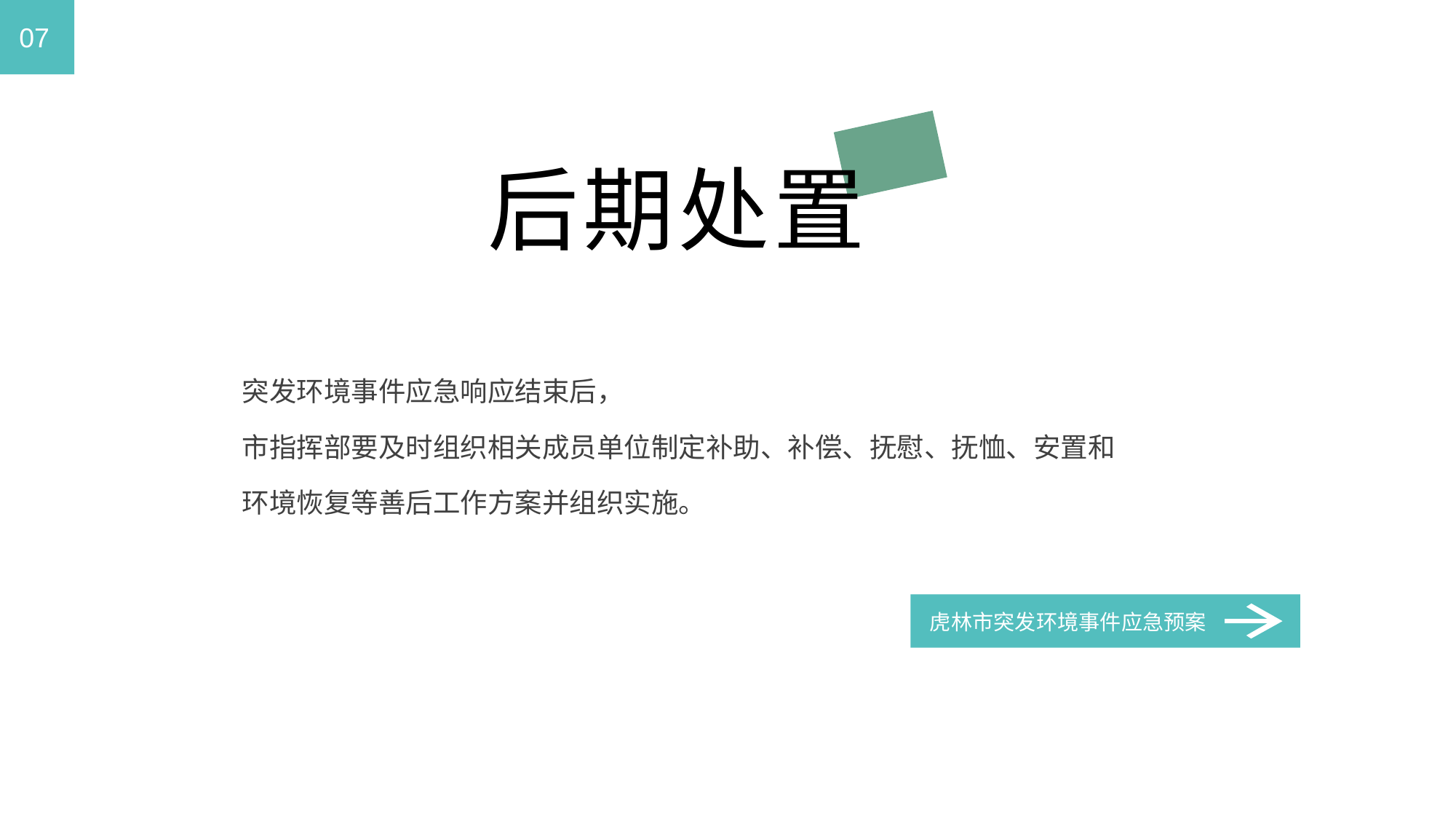

07

后期处置
突发环境事件应急响应结束后，
市指挥部要及时组织相关成员单位制定补助、补偿、抚慰、抚恤、安置和环境恢复等善后工作方案并组织实施。

虎林市突发环境事件应急预案